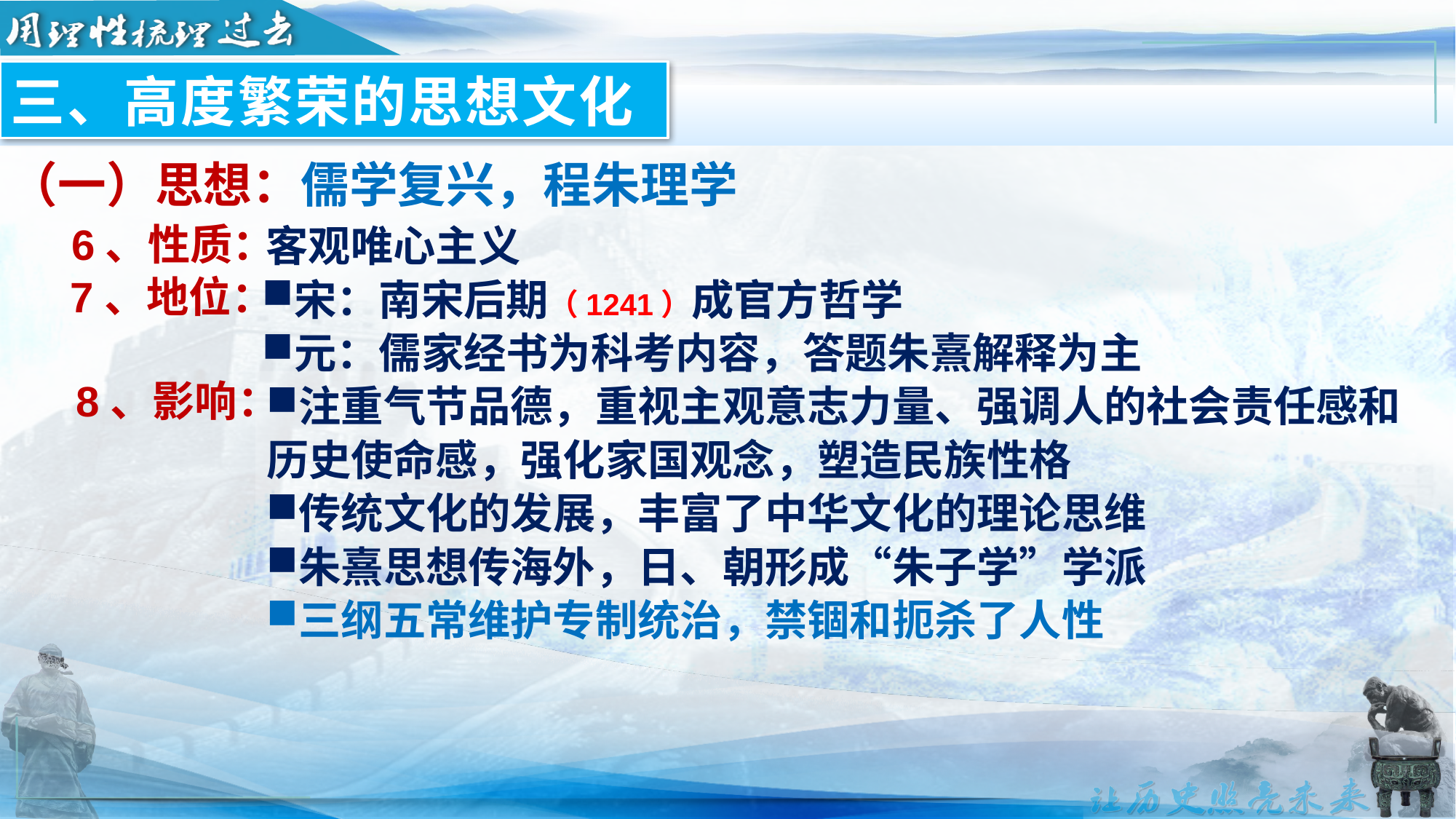

三、高度繁荣的思想文化
（一）思想：儒学复兴，程朱理学
6、性质：
客观唯心主义
7、地位：
宋：南宋后期（1241）成官方哲学
元：儒家经书为科考内容，答题朱熹解释为主
8、影响：
注重气节品德，重视主观意志力量、强调人的社会责任感和历史使命感，强化家国观念，塑造民族性格
传统文化的发展，丰富了中华文化的理论思维
朱熹思想传海外，日、朝形成“朱子学”学派
三纲五常维护专制统治，禁锢和扼杀了人性